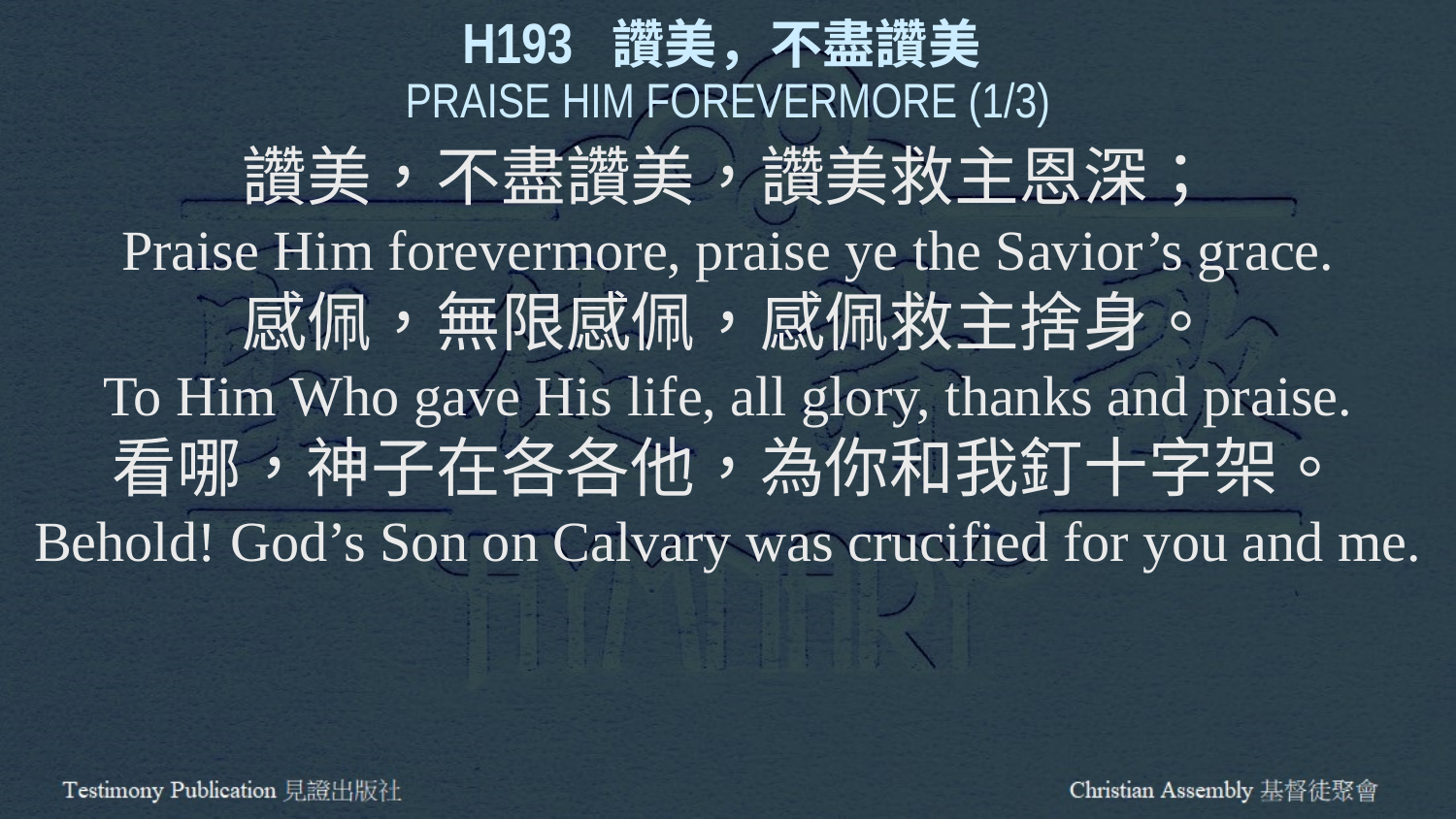

H193  讚美，不盡讚美
PRAISE HIM FOREVERMORE (1/3)
讚美，不盡讚美，讚美救主恩深；
Praise Him forevermore, praise ye the Savior’s grace.
感佩，無限感佩，感佩救主捨身。
To Him Who gave His life, all glory, thanks and praise.
看哪，神子在各各他，為你和我釘十字架。
Behold! God’s Son on Calvary was crucified for you and me.